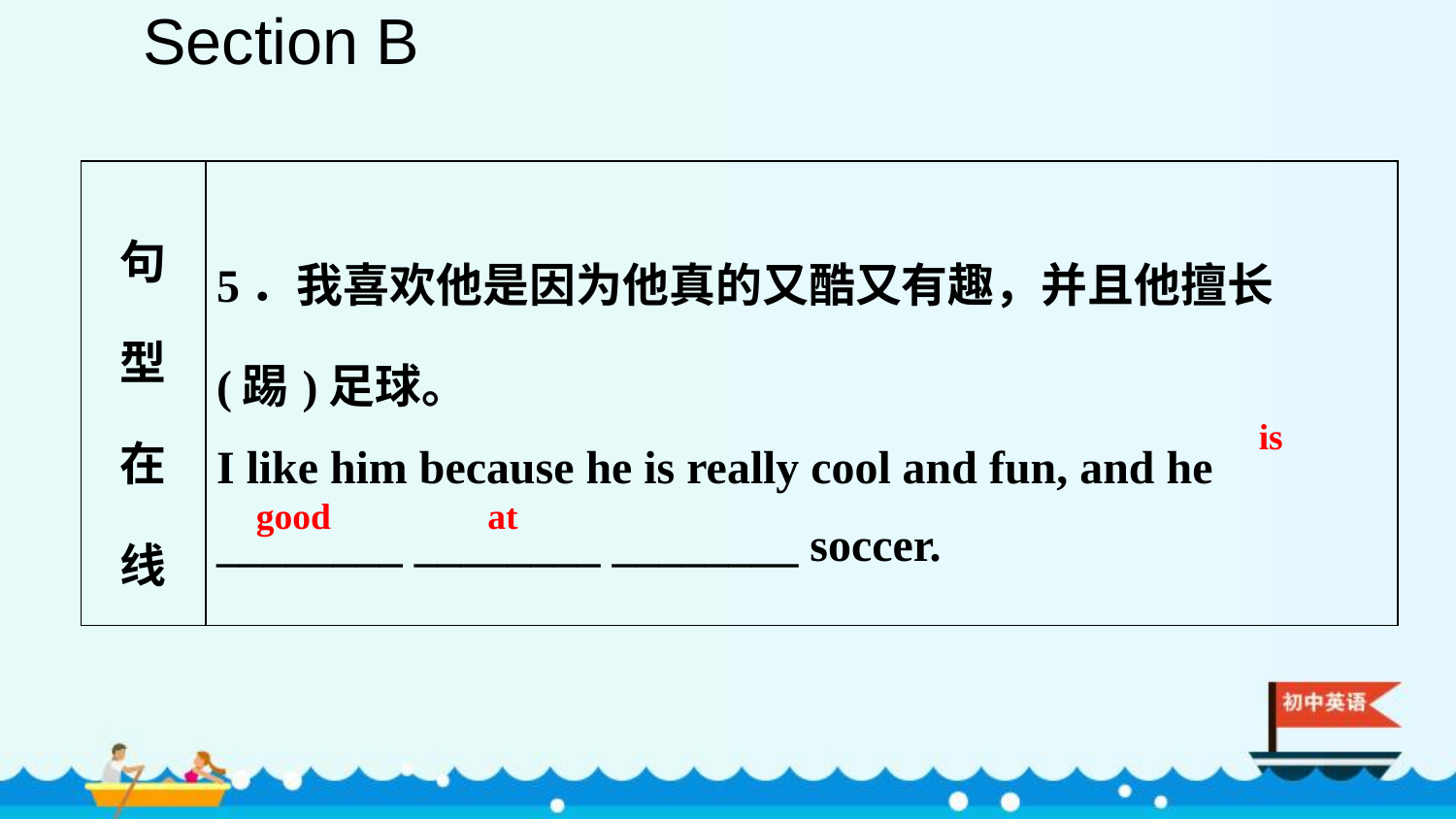

Section B

| 句 型 在 线 | 5．我喜欢他是因为他真的又酷又有趣，并且他擅长(踢)足球。 I like him because he is really cool and fun, and he \_\_\_\_\_\_\_\_ \_\_\_\_\_\_\_\_ \_\_\_\_\_\_\_\_ soccer. |
| --- | --- |
is
good                 at